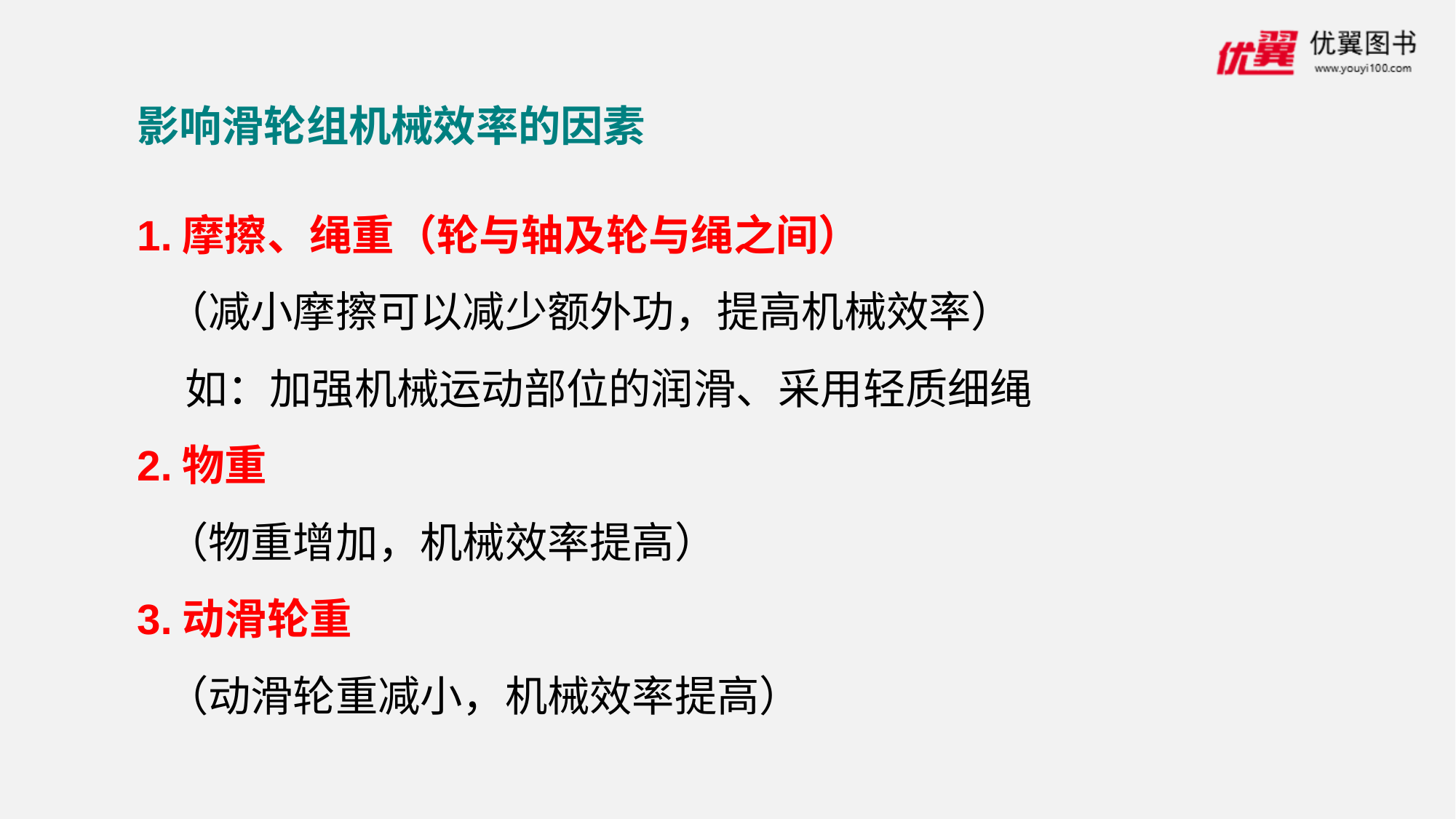

# 影响滑轮组机械效率的因素
1.摩擦、绳重（轮与轴及轮与绳之间）
  （减小摩擦可以减少额外功，提高机械效率）
    如：加强机械运动部位的润滑、采用轻质细绳
2.物重
  （物重增加，机械效率提高）
3.动滑轮重
  （动滑轮重减小，机械效率提高）